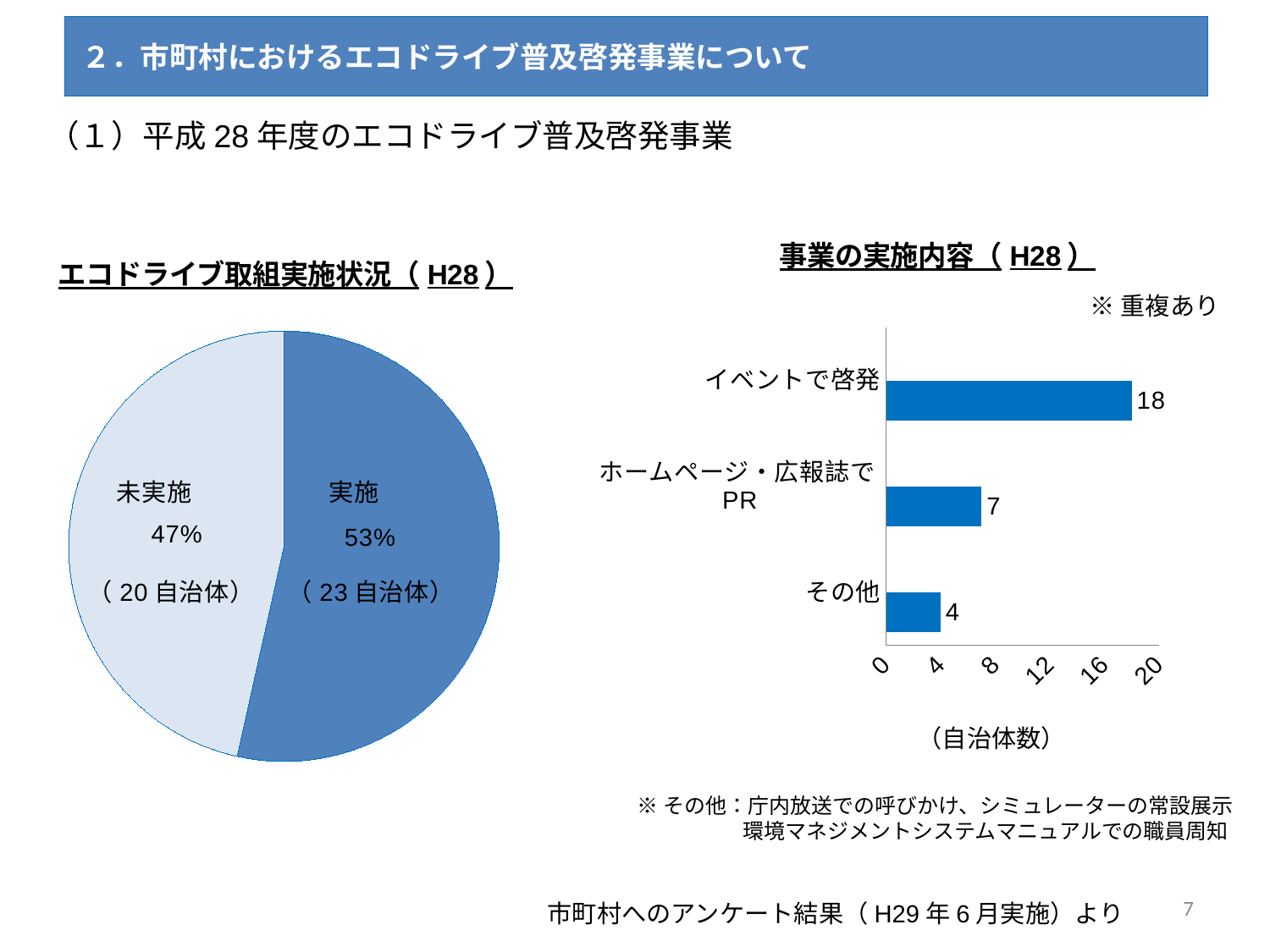

# ２．市町村におけるエコドライブ普及啓発事業について
（１）平成28年度のエコドライブ普及啓発事業

### Chart: 事業の実施内容（H28）

| Category |  |  |
|---|---|---|
| イベントで啓発 | None | 18.0 |
| ホームページ・広報誌でPR | None | 7.0 |
| その他 | None | 4.0 |

### Chart: エコドライブ取組実施状況（H28）

| Category |  |
|---|---|
※重複あり
（自治体数）
※その他：庁内放送での呼びかけ、シミュレーターの常設展示
　　　　　環境マネジメントシステムマニュアルでの職員周知
7
市町村へのアンケート結果（H29年6月実施）より